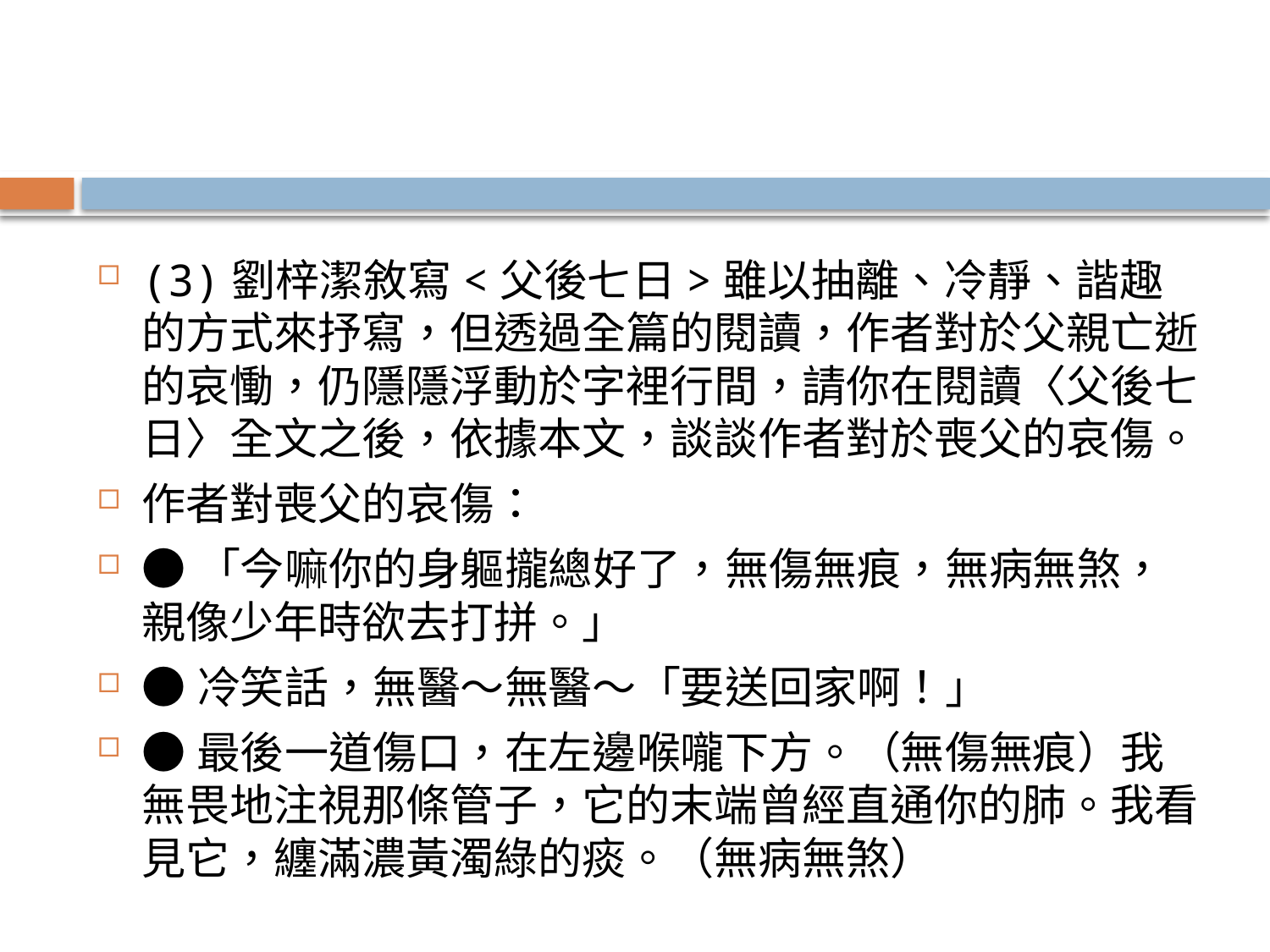

#
(3)劉梓潔敘寫<父後七日>雖以抽離、冷靜、諧趣的方式來抒寫，但透過全篇的閱讀，作者對於父親亡逝的哀慟，仍隱隱浮動於字裡行間，請你在閱讀〈父後七日〉全文之後，依據本文，談談作者對於喪父的哀傷。
作者對喪父的哀傷：
●「今嘛你的身軀攏總好了，無傷無痕，無病無煞，親像少年時欲去打拼。」
●冷笑話，無醫～無醫～「要送回家啊！」
●最後一道傷口，在左邊喉嚨下方。（無傷無痕）我無畏地注視那條管子，它的末端曾經直通你的肺。我看見它，纏滿濃黃濁綠的痰。（無病無煞）